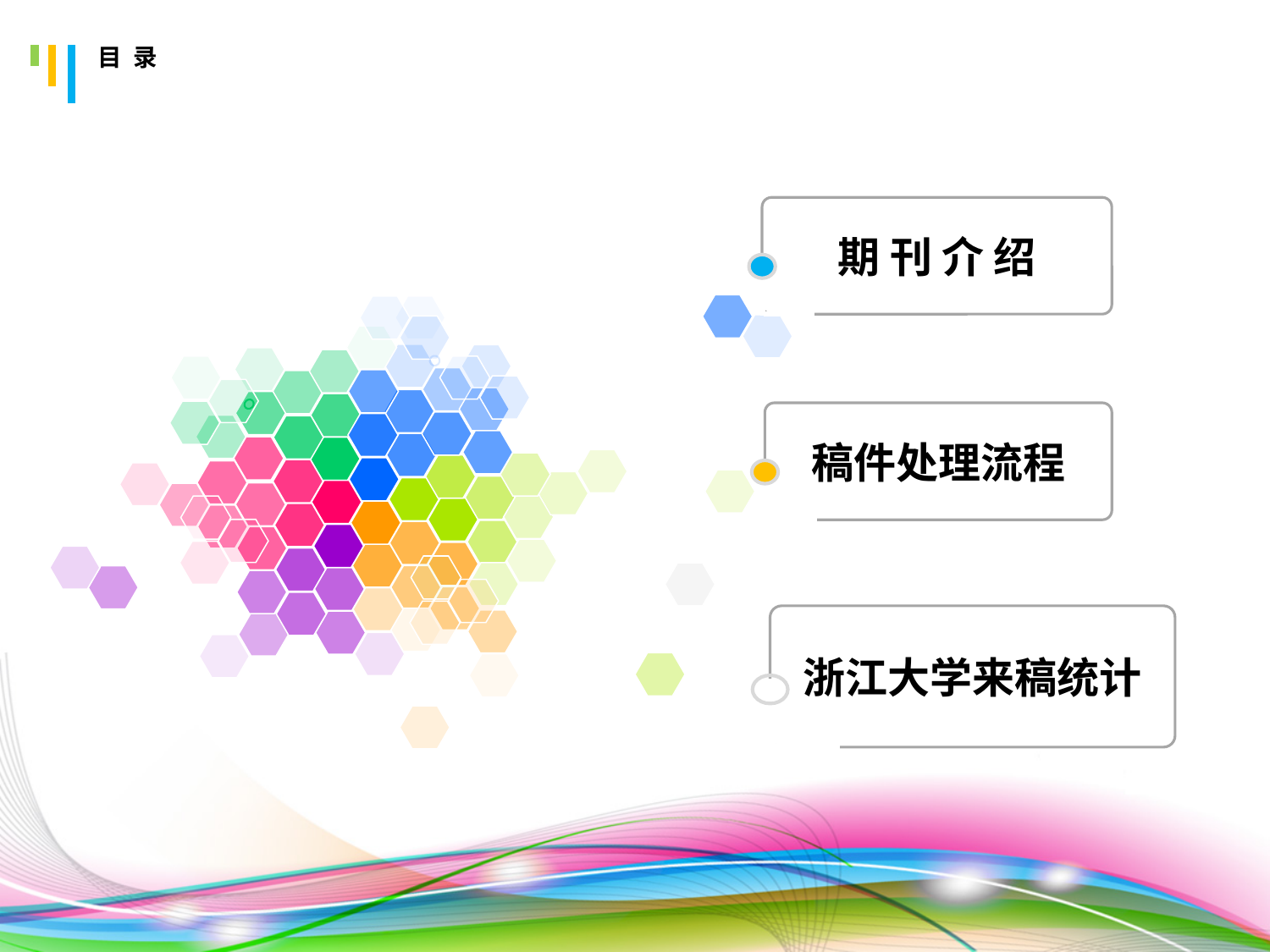

# 目  录
期 刊 介 绍

稿件处理流程

浙江大学来稿统计